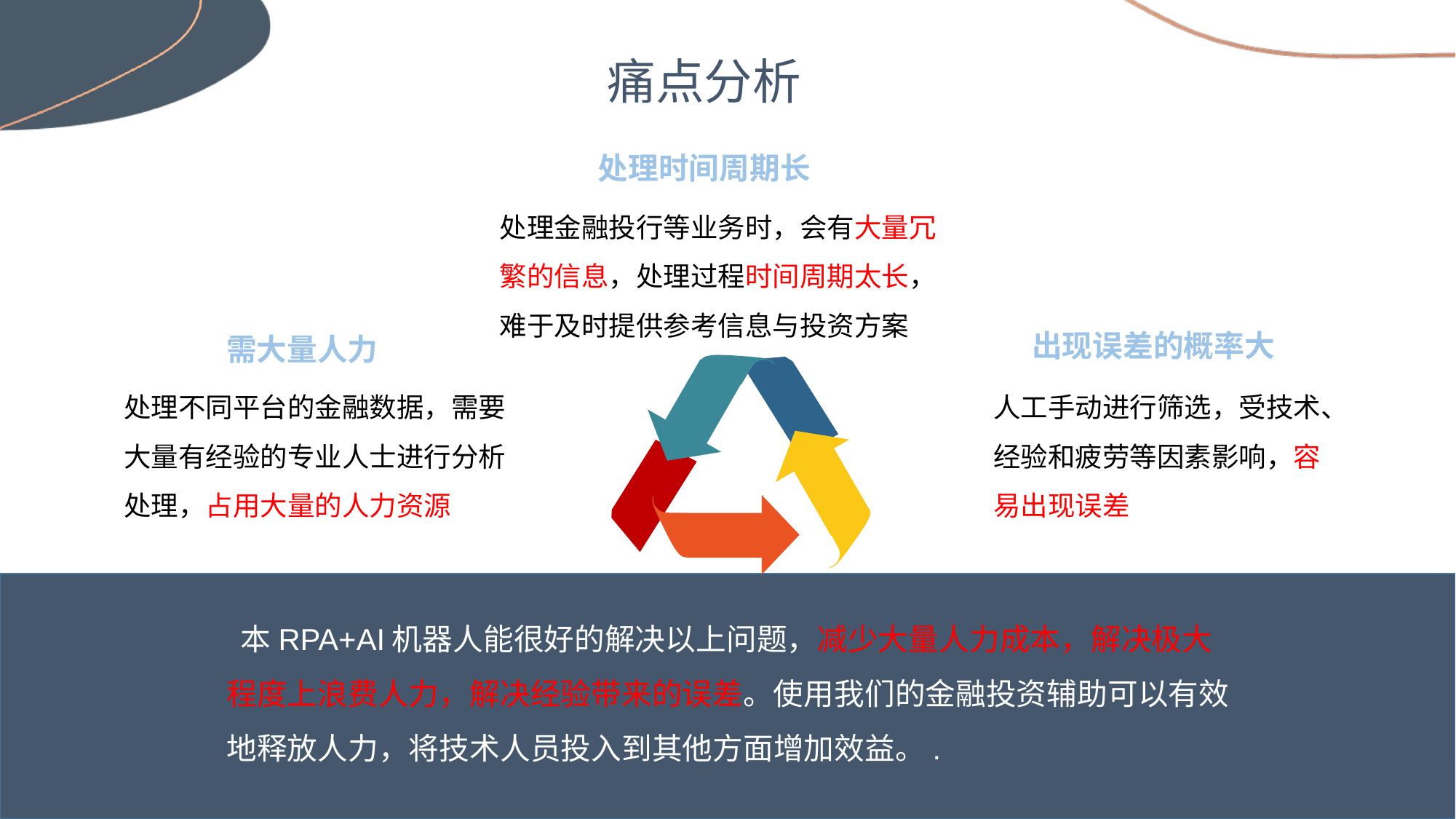

痛点分析
处理时间周期长
处理金融投行等业务时，会有大量冗繁的信息，处理过程时间周期太长，难于及时提供参考信息与投资方案

出现误差的概率大
 本RPA+AI机器人能很好的解决以上问题，减少大量人力成本，解决极大程度上浪费人力，解决经验带来的误差。使用我们的金融投资辅助可以有效地释放人力，将技术人员投入到其他方面增加效益。.
需大量人力

B
人工手动进行筛选，受技术、
经验和疲劳等因素影响，容易出现误差
处理不同平台的金融数据，需要大量有经验的专业人士进行分析处理，占用大量的人力资源